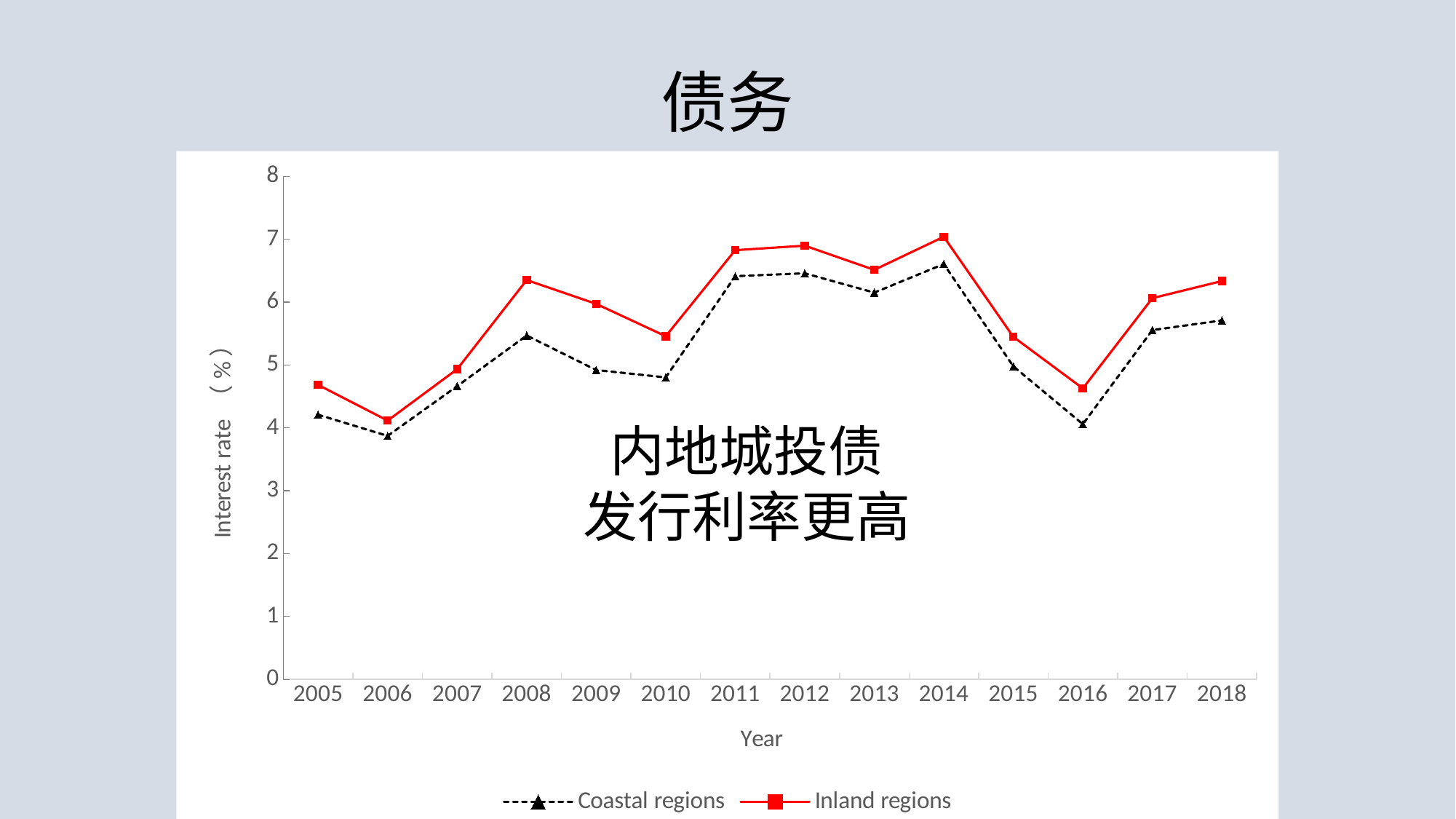

债务

### Chart

| Category |  |  |
|---|---|---|
| 2005.0 | 4.207909999999996 | 4.68333 |
| 2006.0 | 3.87149 | 4.11526 |
| 2007.0 | 4.662879999999974 | 4.93324 |
| 2008.0 | 5.4684 | 6.35034 |
| 2009.0 | 4.91943 | 5.9717 |
| 2010.0 | 4.80222 | 5.45688 |
| 2011.0 | 6.4122 | 6.825519999999964 |
| 2012.0 | 6.457529999999998 | 6.89727 |
| 2013.0 | 6.150679999999999 | 6.51236 |
| 2014.0 | 6.604919999999944 | 7.03903 |
| 2015.0 | 4.97835 | 5.44665 |
| 2016.0 | 4.058509999999996 | 4.627069999999985 |
| 2017.0 | 5.55477 | 6.062869999999998 |
| 2018.0 | 5.70823 | 6.33462 |
内地城投债
发行利率更高